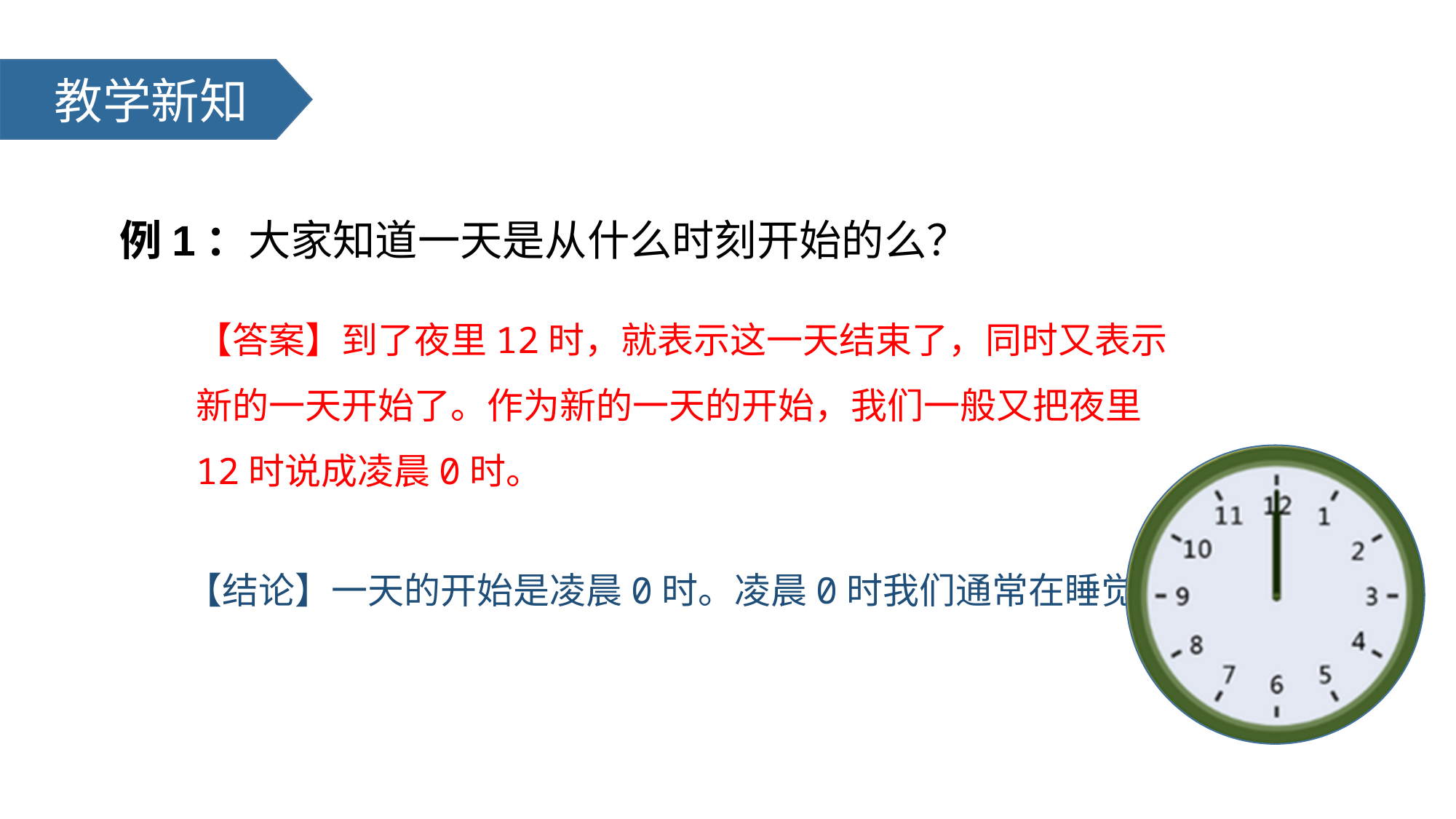

教学新知
例1：大家知道一天是从什么时刻开始的么？
【答案】到了夜里12时，就表示这一天结束了，同时又表示新的一天开始了。作为新的一天的开始，我们一般又把夜里12时说成凌晨0时。

【结论】一天的开始是凌晨0时。凌晨0时我们通常在睡觉。